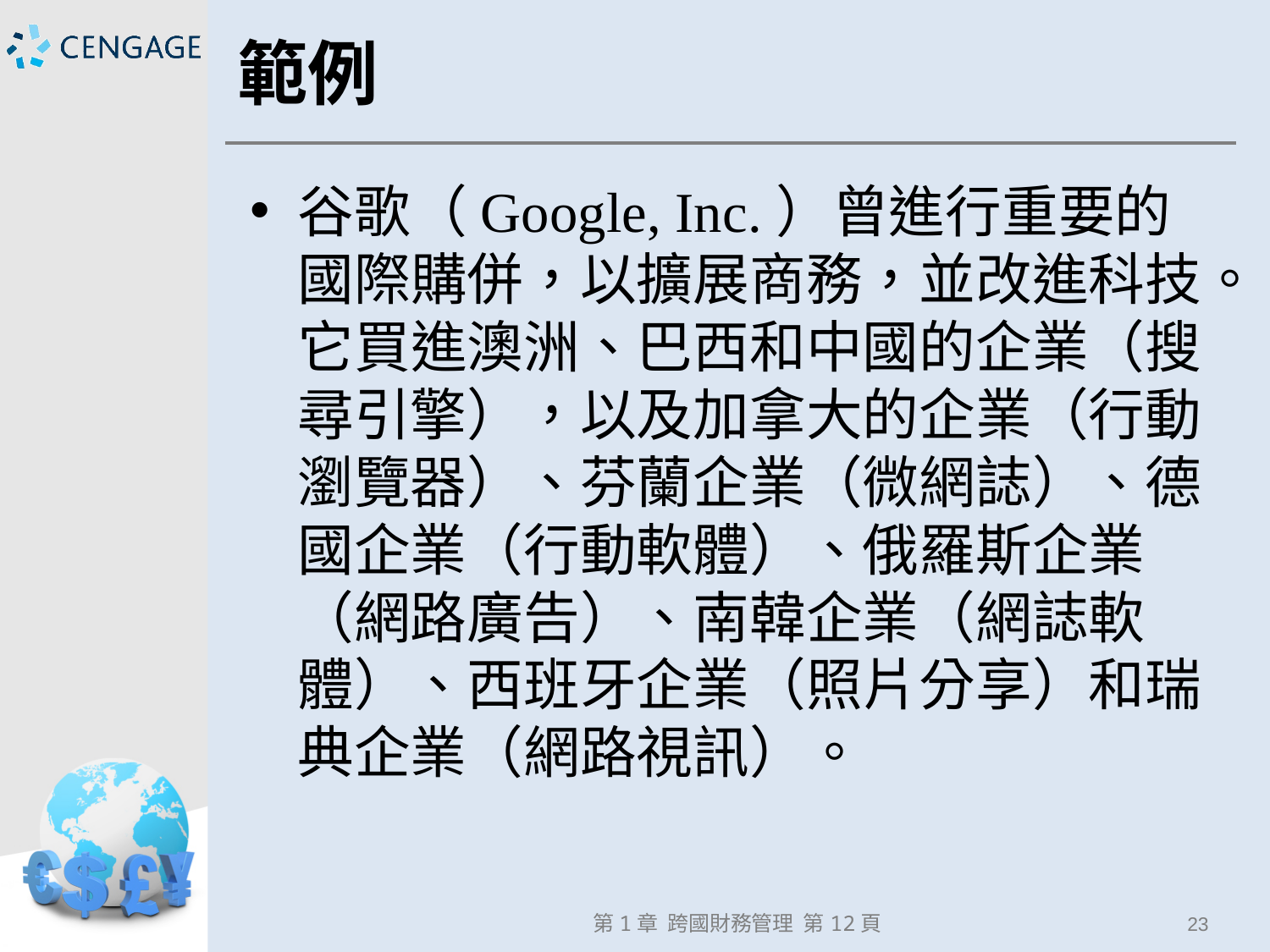

# 範例
谷歌（Google, Inc.）曾進行重要的國際購併，以擴展商務，並改進科技。它買進澳洲、巴西和中國的企業（搜尋引擎），以及加拿大的企業（行動瀏覽器）、芬蘭企業（微網誌）、德國企業（行動軟體）、俄羅斯企業（網路廣告）、南韓企業（網誌軟體）、西班牙企業（照片分享）和瑞典企業（網路視訊）。
第1章  跨國財務管理  第12頁
23